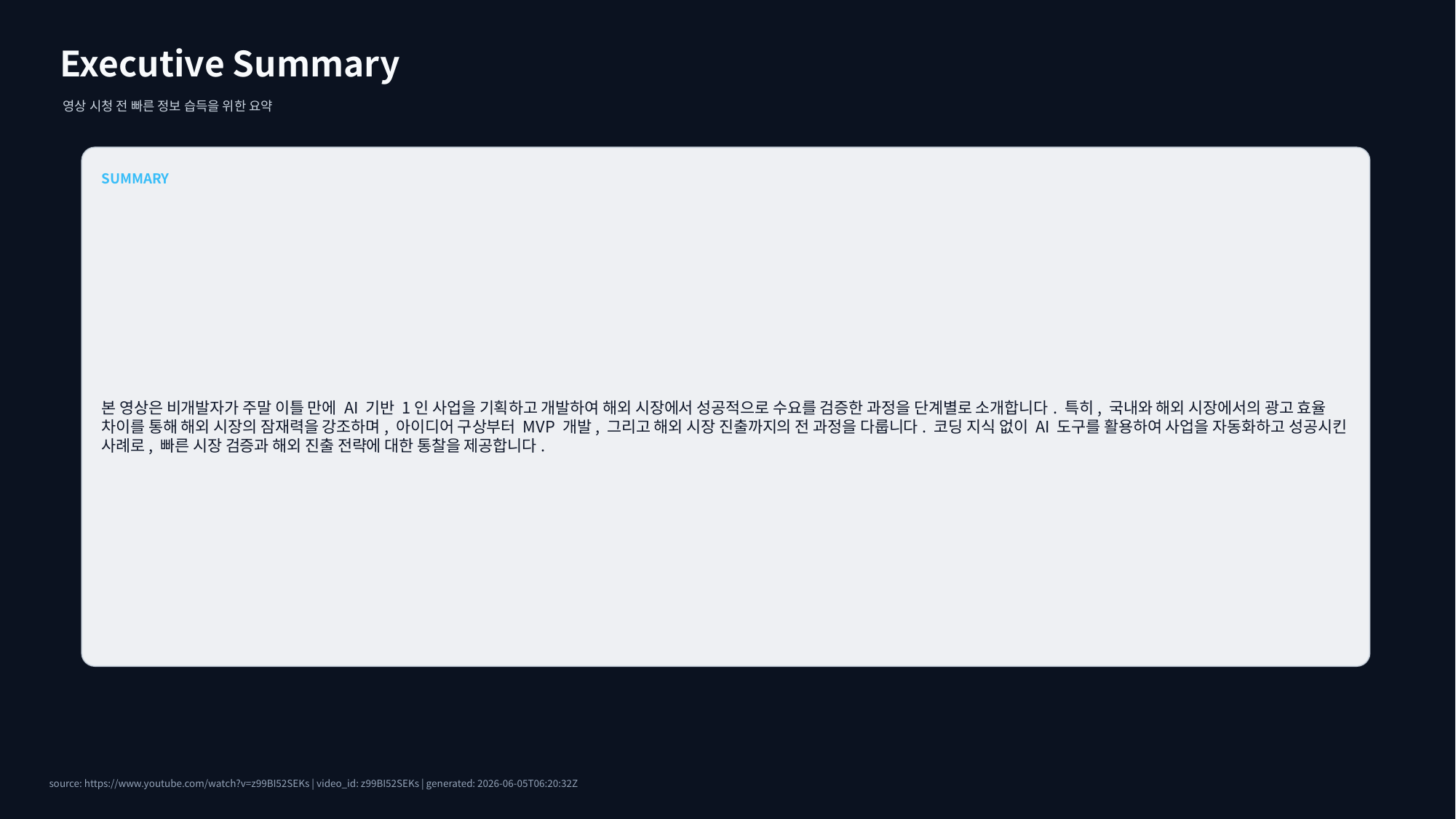

Executive Summary
영상 시청 전 빠른 정보 습득을 위한 요약

SUMMARY
본 영상은 비개발자가 주말 이틀 만에 AI 기반 1인 사업을 기획하고 개발하여 해외 시장에서 성공적으로 수요를 검증한 과정을 단계별로 소개합니다. 특히, 국내와 해외 시장에서의 광고 효율 차이를 통해 해외 시장의 잠재력을 강조하며, 아이디어 구상부터 MVP 개발, 그리고 해외 시장 진출까지의 전 과정을 다룹니다. 코딩 지식 없이 AI 도구를 활용하여 사업을 자동화하고 성공시킨 사례로, 빠른 시장 검증과 해외 진출 전략에 대한 통찰을 제공합니다.
source: https://www.youtube.com/watch?v=z99BI52SEKs | video_id: z99BI52SEKs | generated: 2026-06-05T06:20:32Z